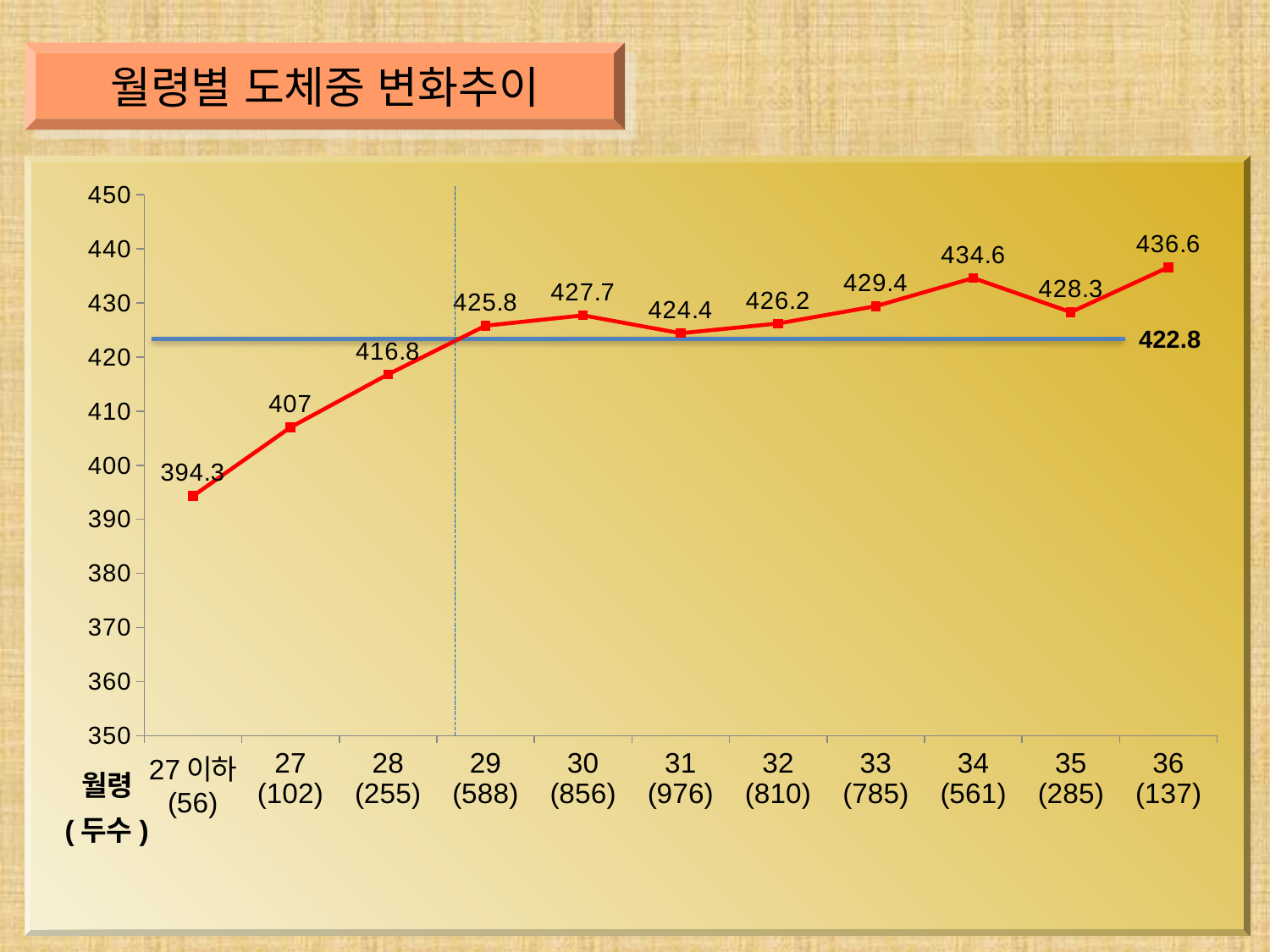

월령별 도체중 변화추이

### Chart

| Category | 도체중 |
|---|---|
| 27이하 (56) | 394.3 |
| 27 (102) | 407.0 |
| 28 (255) | 416.8 |
| 29 (588) | 425.8 |
| 30 (856) | 427.7 |
| 31 (976) | 424.4 |
| 32 (810) | 426.2 |
| 33 (785) | 429.4 |
| 34 (561) | 434.6 |
| 35 (285) | 428.3 |
| 36 (137) | 436.6 |
422.8
 월령

(두수)